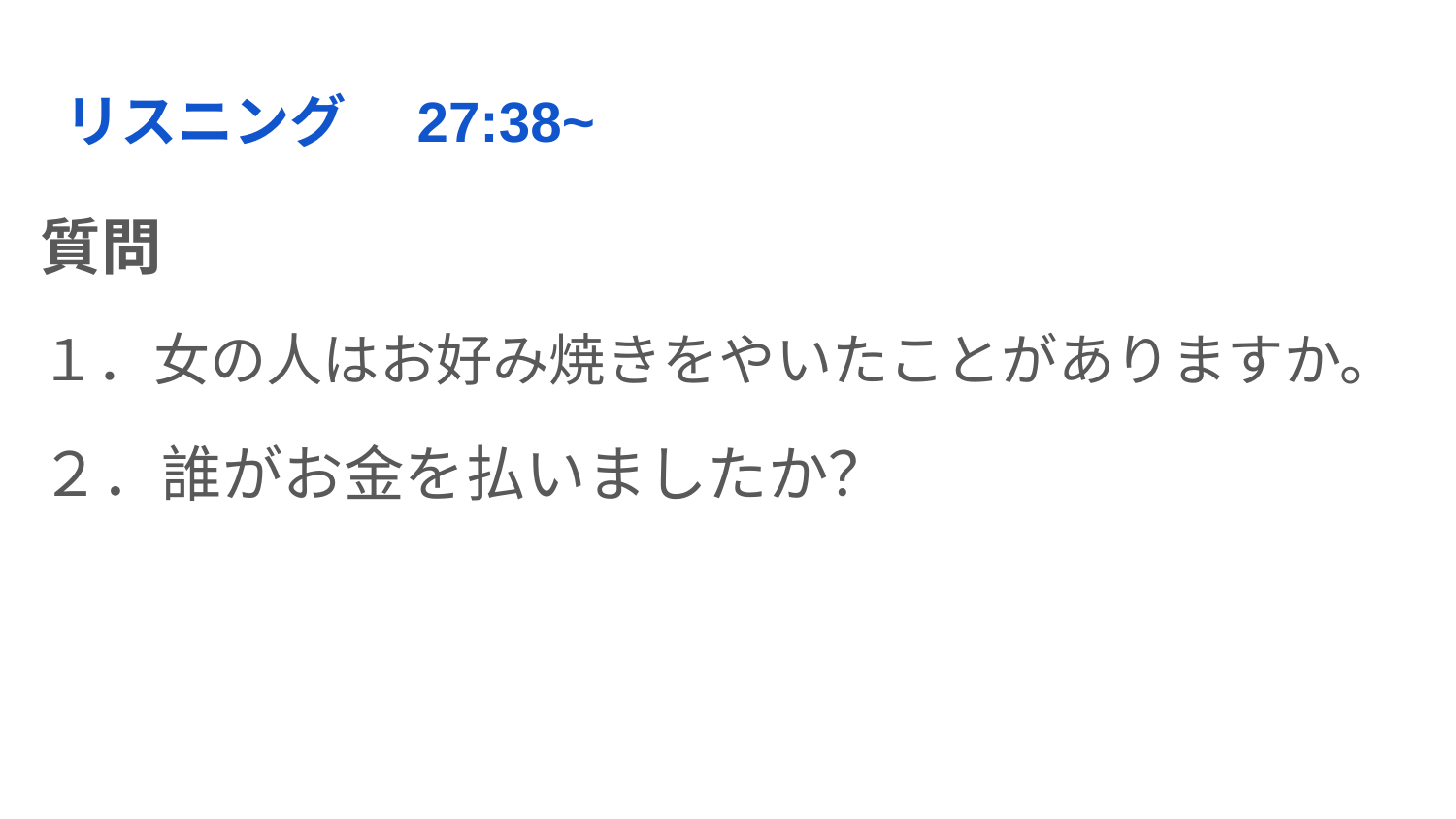

# リスニング　27:38~
質問
１．女の人はお好み焼きをやいたことがありますか。
２．誰がお金を払いましたか？